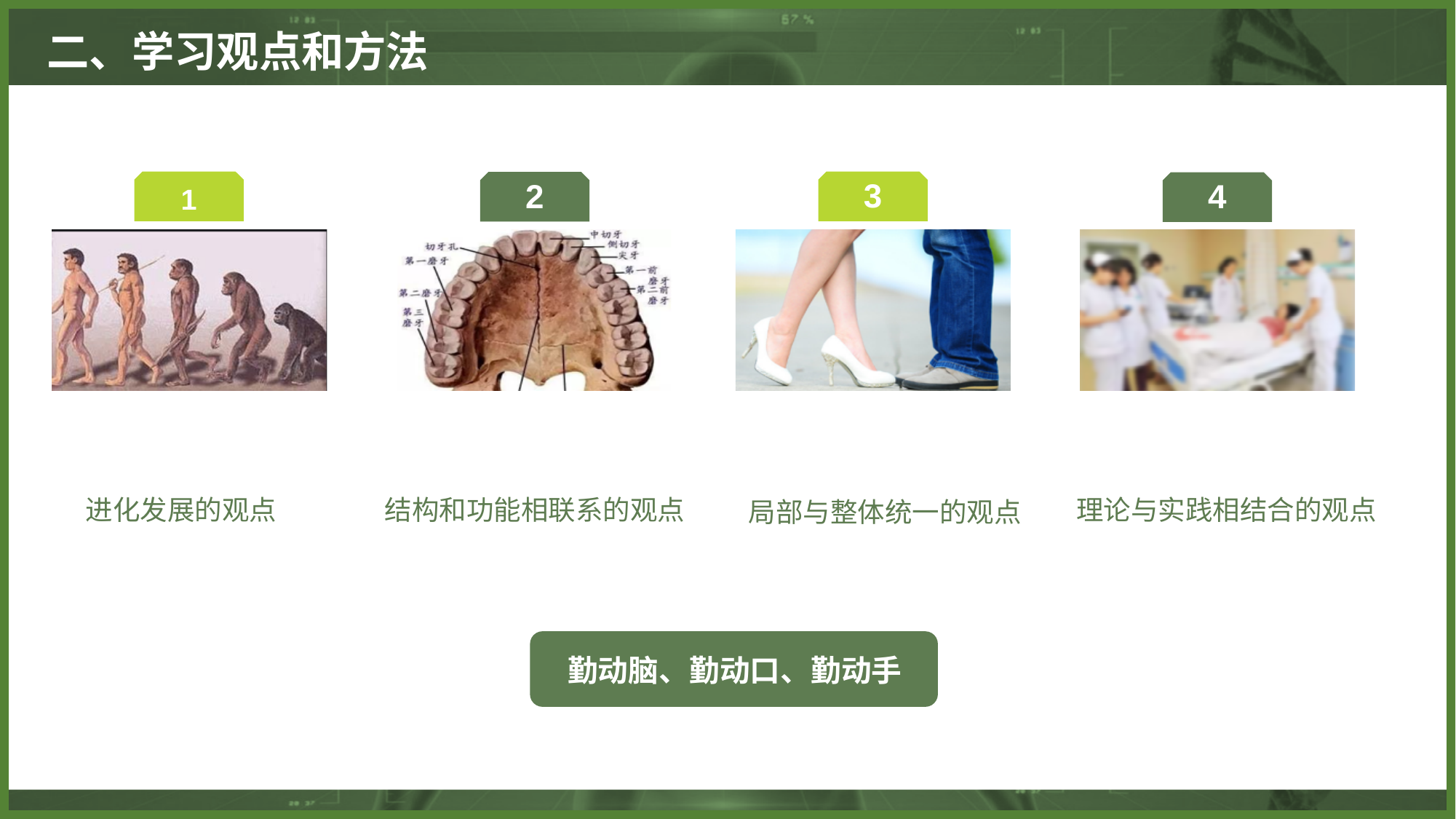

二、学习观点和方法
1

进化发展的观点
3

局部与整体统一的观点
2

结构和功能相联系的观点
4

理论与实践相结合的观点

 勤动脑、勤动口、勤动手